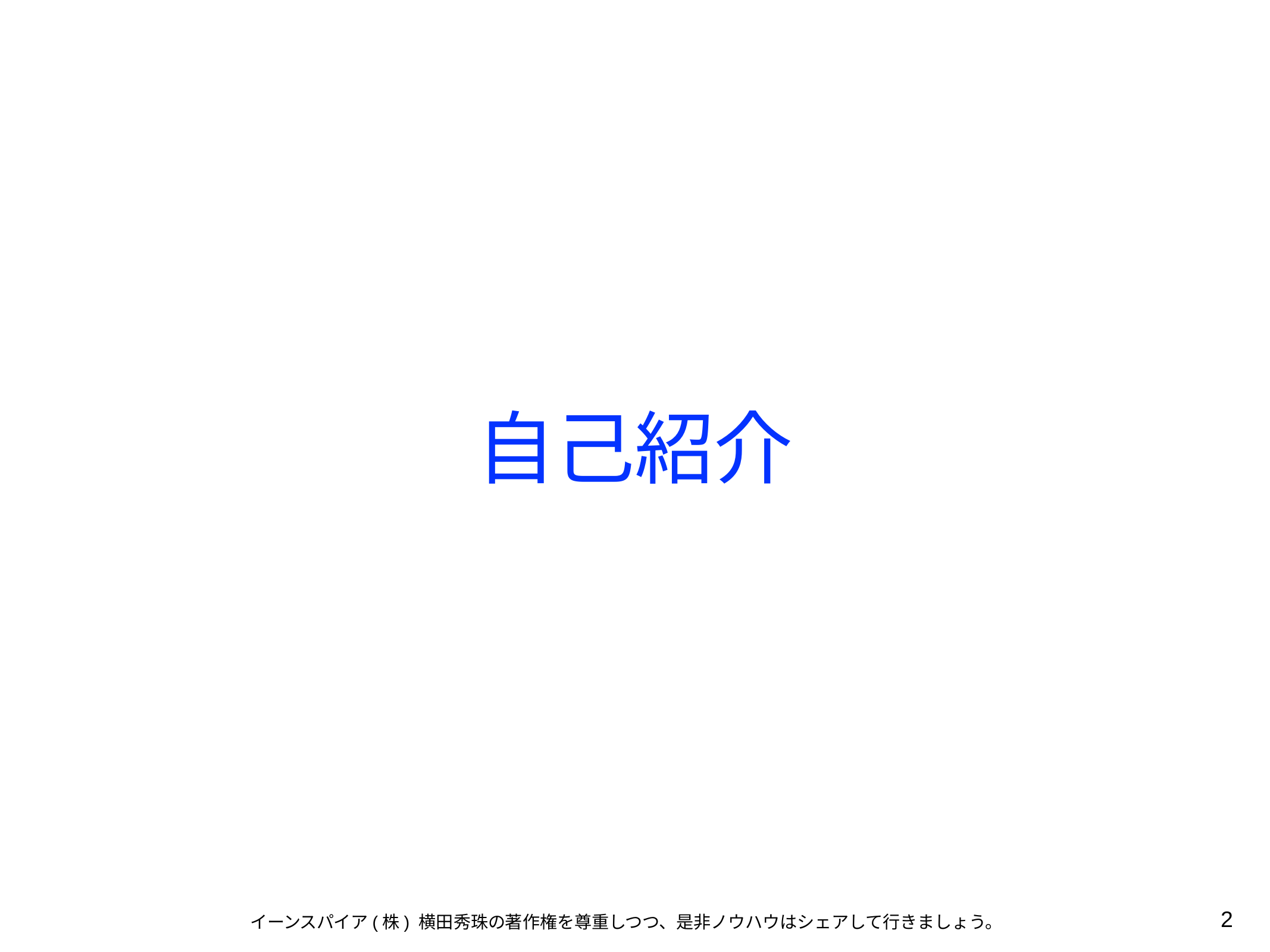

# 自己紹介
2
イーンスパイア(株) 横田秀珠の著作権を尊重しつつ、是非ノウハウはシェアして行きましょう。